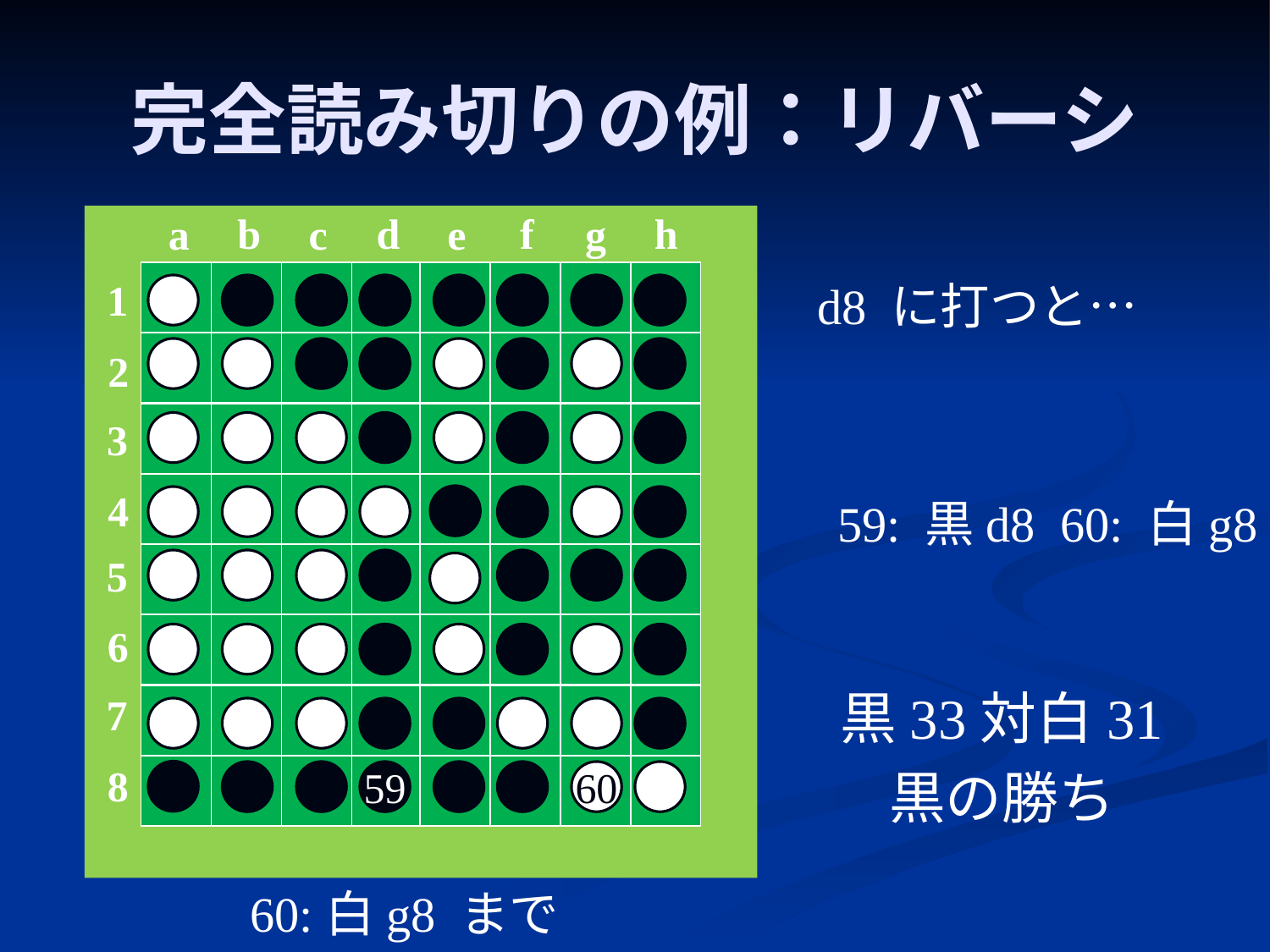

# 完全読み切りの例：リバーシ

d8 に打つと…

d
h
b
f
c
g
a
e

1
2
3
4
●
5

6
7
8
●

●
●
●
●
●
●
●

●
●

●

●

●

●

●

●

●
59: 黒d8  60: 白g8

●
●
●
●

●

●

●
黒33対白31
黒の勝ち

●
●

●
●
●
59
●
●
60

60:白g8 まで